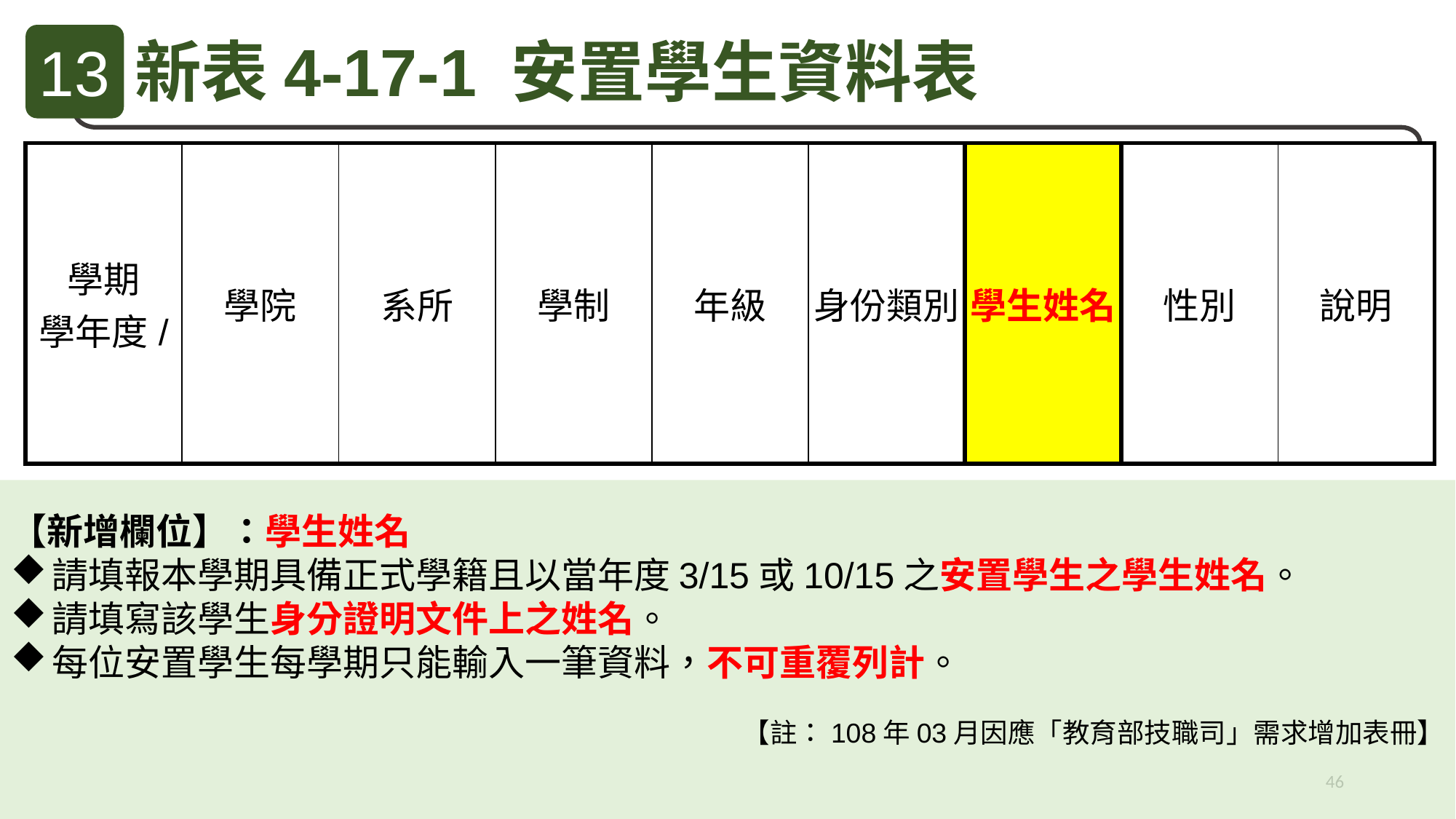

13
新表4-17-1 安置學生資料表

| 學期 學年度/ | 學院 | 系所 | 學制 | 年級 | 身份類別 | 學生姓名 | 性別 | 說明 |
| --- | --- | --- | --- | --- | --- | --- | --- | --- |

【新增欄位】：學生姓名
請填報本學期具備正式學籍且以當年度3/15或10/15之安置學生之學生姓名。
請填寫該學生身分證明文件上之姓名。
每位安置學生每學期只能輸入一筆資料，不可重覆列計。

【註：108年03月因應「教育部技職司」需求增加表冊】

46